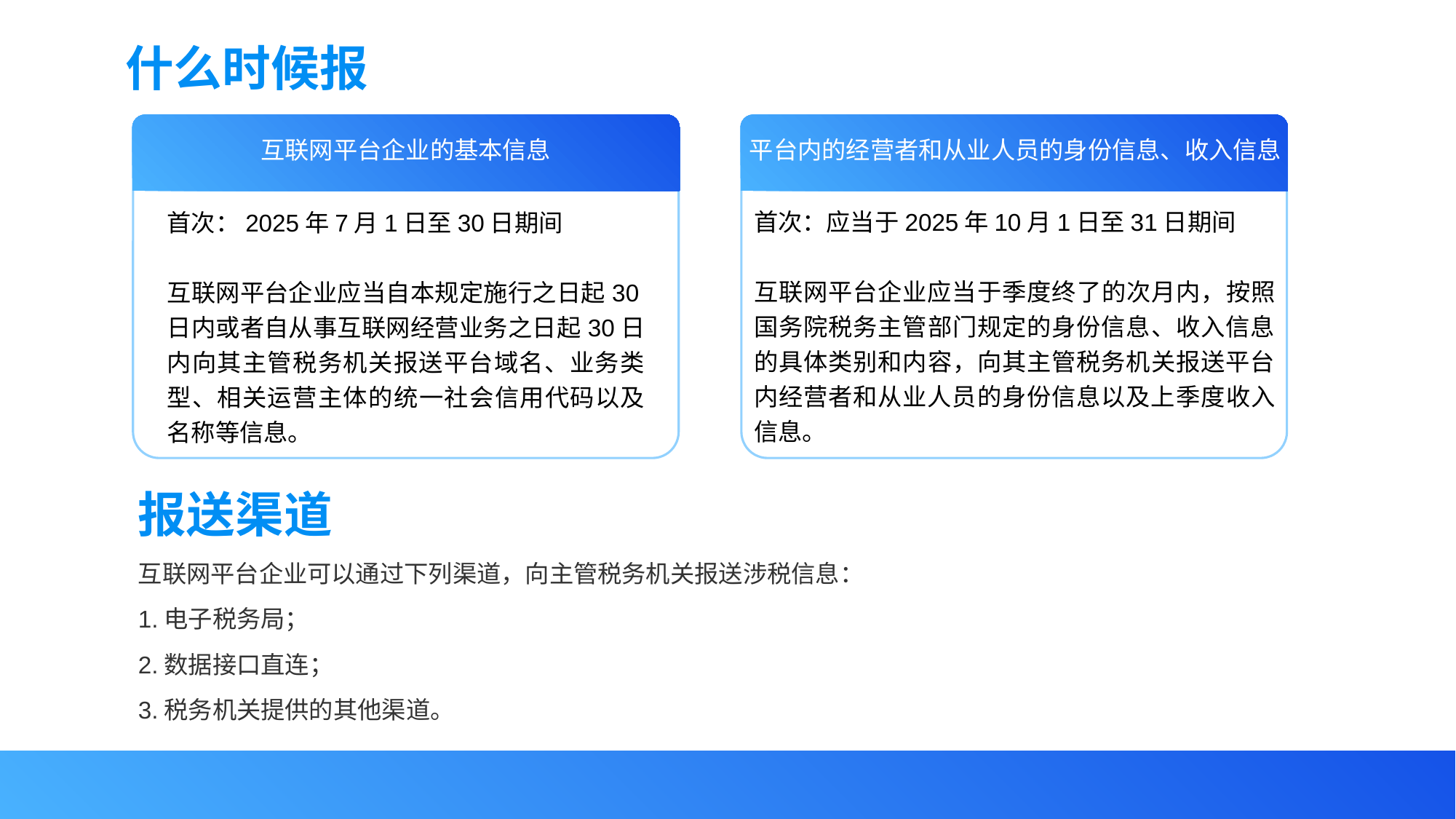

什么时候报

互联网平台企业的基本信息
平台内的经营者和从业人员的身份信息、收入信息

首次：应当于2025年10月1日至31日期间

互联网平台企业应当于季度终了的次月内，按照国务院税务主管部门规定的身份信息、收入信息的具体类别和内容，向其主管税务机关报送平台内经营者和从业人员的身份信息以及上季度收入信息。
首次：2025年7月1日至30日期间

互联网平台企业应当自本规定施行之日起30日内或者自从事互联网经营业务之日起30日内向其主管税务机关报送平台域名、业务类型、相关运营主体的统一社会信用代码以及名称等信息。
报送渠道
互联网平台企业可以通过下列渠道，向主管税务机关报送涉税信息：
1.电子税务局；
2.数据接口直连；
3.税务机关提供的其他渠道。